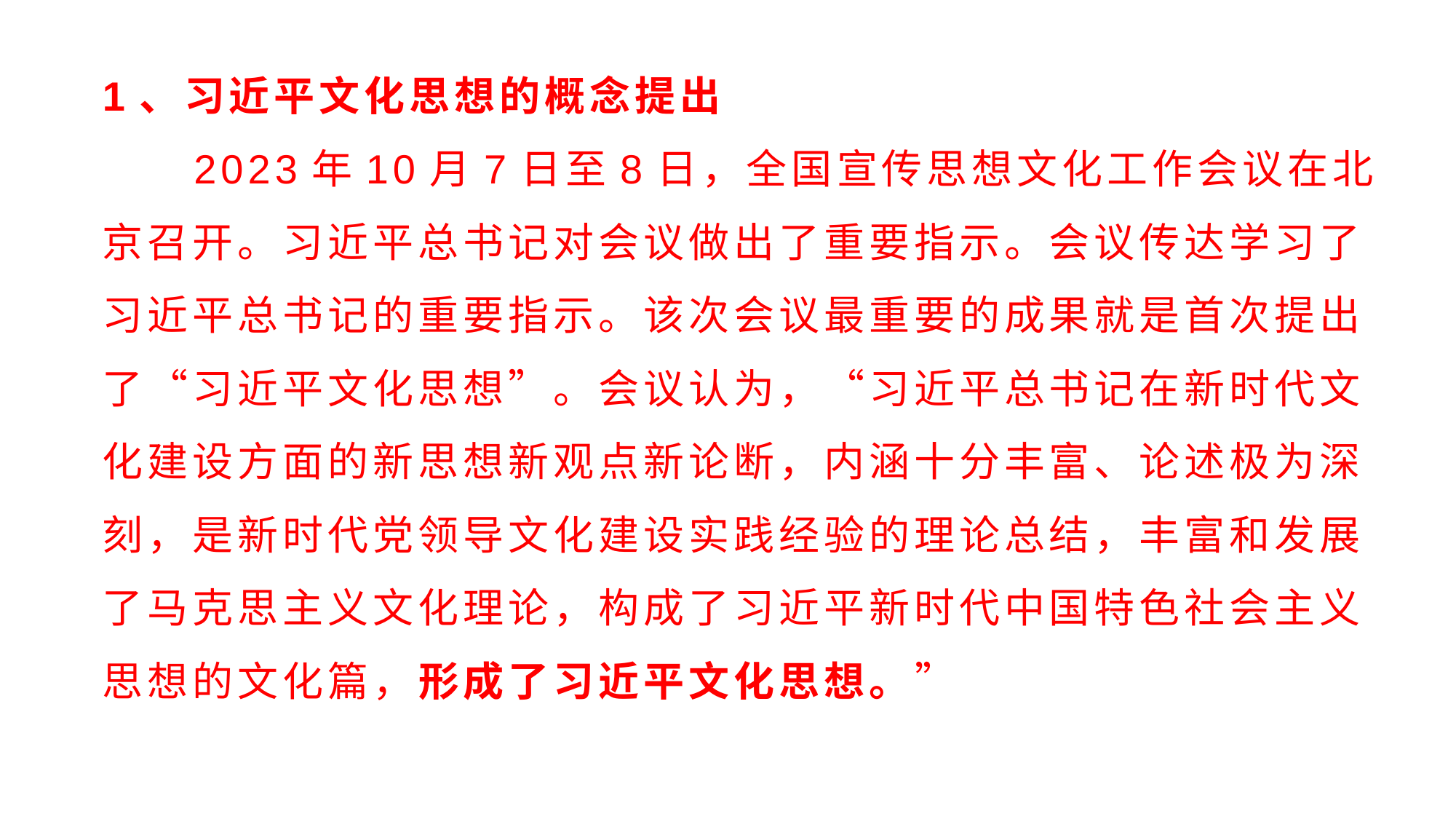

# 1、习近平文化思想的概念提出 2023年10月7日至8日，全国宣传思想文化工作会议在北京召开。习近平总书记对会议做出了重要指示。会议传达学习了习近平总书记的重要指示。该次会议最重要的成果就是首次提出了“习近平文化思想”。会议认为，“习近平总书记在新时代文化建设方面的新思想新观点新论断，内涵十分丰富、论述极为深刻，是新时代党领导文化建设实践经验的理论总结，丰富和发展了马克思主义文化理论，构成了习近平新时代中国特色社会主义思想的文化篇，形成了习近平文化思想。”